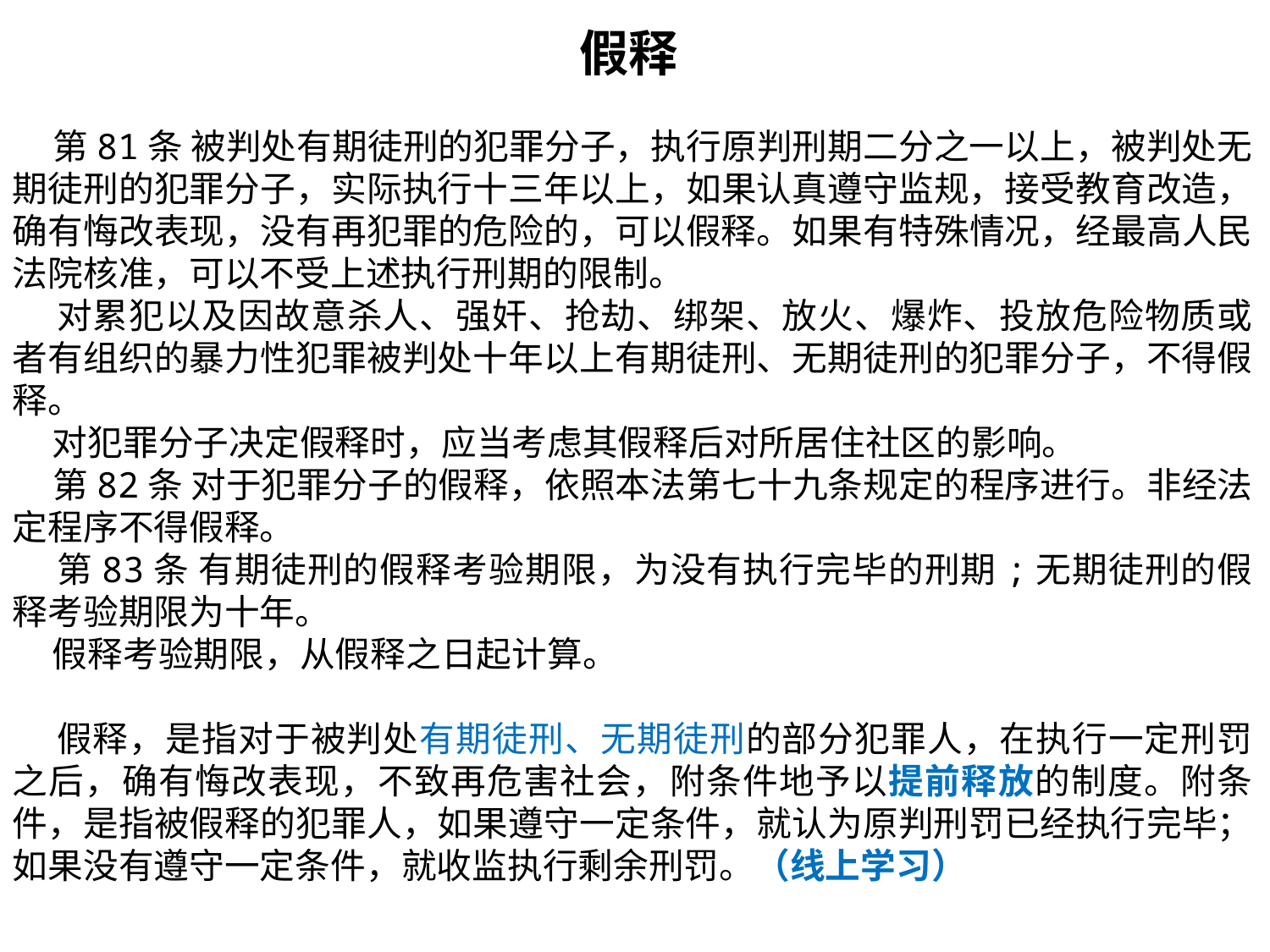

假释

    第81条 被判处有期徒刑的犯罪分子，执行原判刑期二分之一以上，被判处无期徒刑的犯罪分子，实际执行十三年以上，如果认真遵守监规，接受教育改造，确有悔改表现，没有再犯罪的危险的，可以假释。如果有特殊情况，经最高人民法院核准，可以不受上述执行刑期的限制。
    对累犯以及因故意杀人、强奸、抢劫、绑架、放火、爆炸、投放危险物质或者有组织的暴力性犯罪被判处十年以上有期徒刑、无期徒刑的犯罪分子，不得假释。
    对犯罪分子决定假释时，应当考虑其假释后对所居住社区的影响。
    第82条 对于犯罪分子的假释，依照本法第七十九条规定的程序进行。非经法定程序不得假释。
    第83条 有期徒刑的假释考验期限，为没有执行完毕的刑期;无期徒刑的假释考验期限为十年。
    假释考验期限，从假释之日起计算。

    假释，是指对于被判处有期徒刑、无期徒刑的部分犯罪人，在执行一定刑罚之后，确有悔改表现，不致再危害社会，附条件地予以提前释放的制度。附条件，是指被假释的犯罪人，如果遵守一定条件，就认为原判刑罚已经执行完毕；如果没有遵守一定条件，就收监执行剩余刑罚。（线上学习）